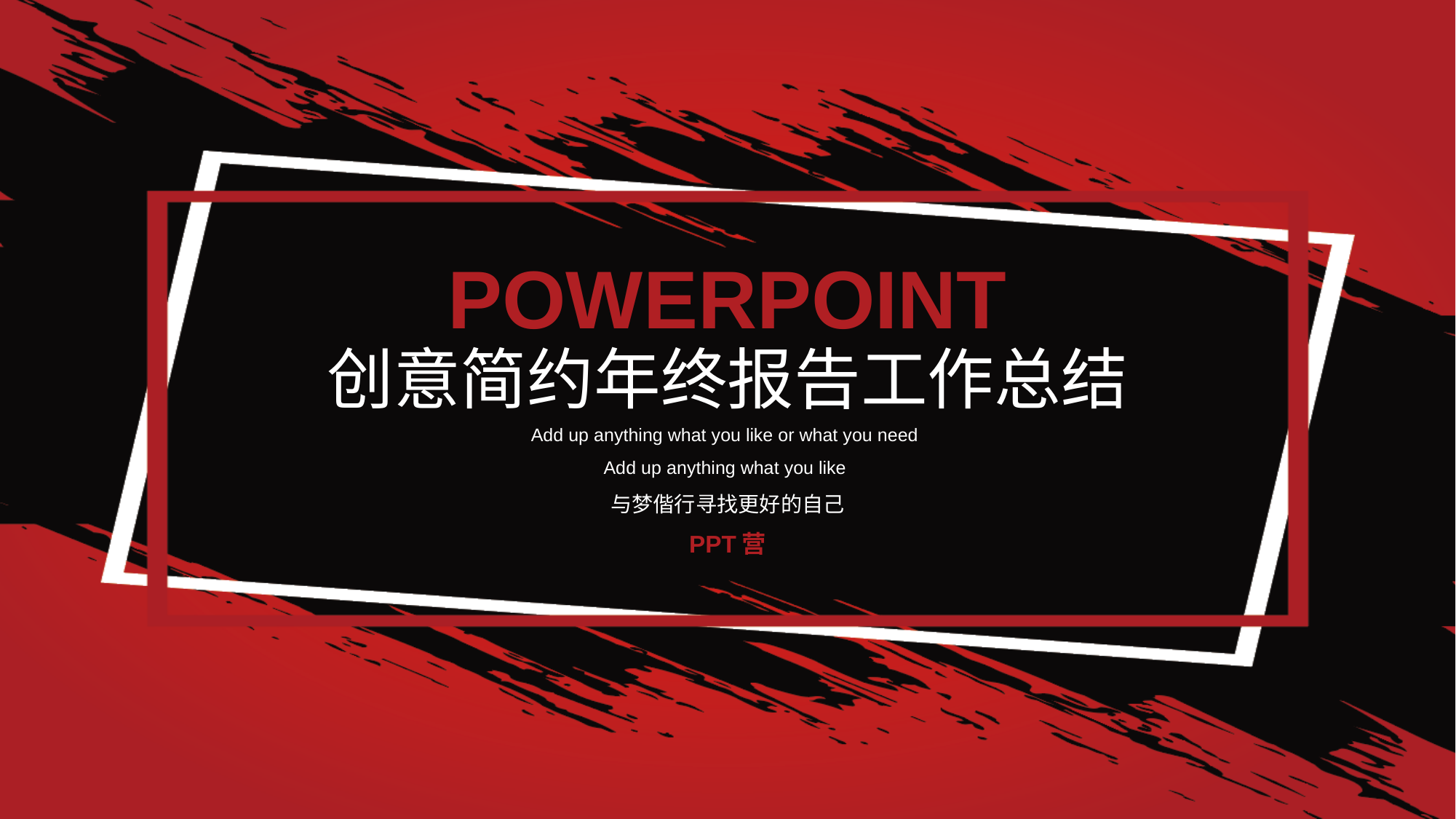

POWERPOINT
创意简约年终报告工作总结
Add up anything what you like or what you need
Add up anything what you like
与梦偕行寻找更好的自己
PPT营